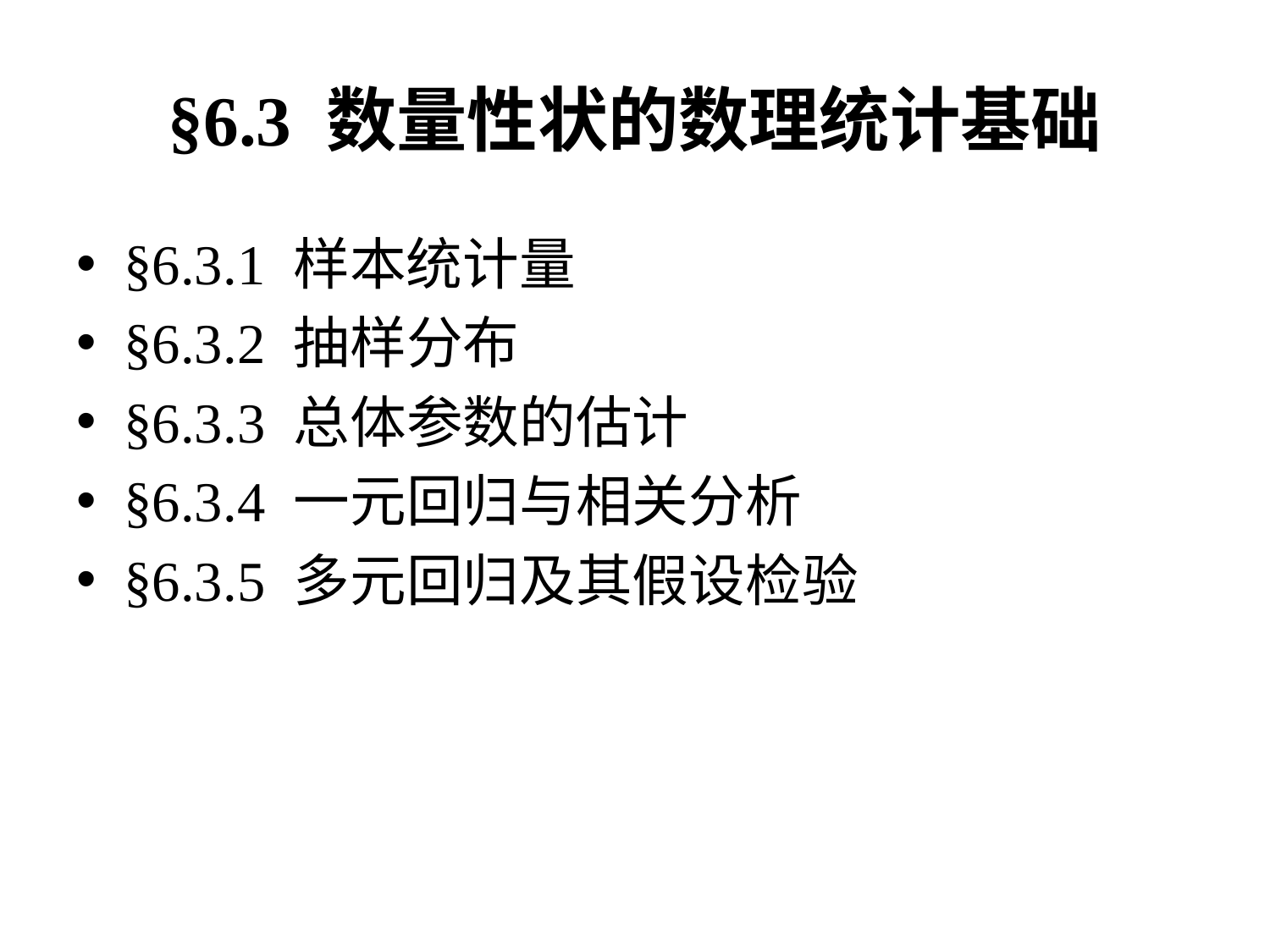

# §6.3 数量性状的数理统计基础
§6.3.1 样本统计量
§6.3.2 抽样分布
§6.3.3 总体参数的估计
§6.3.4 一元回归与相关分析
§6.3.5 多元回归及其假设检验